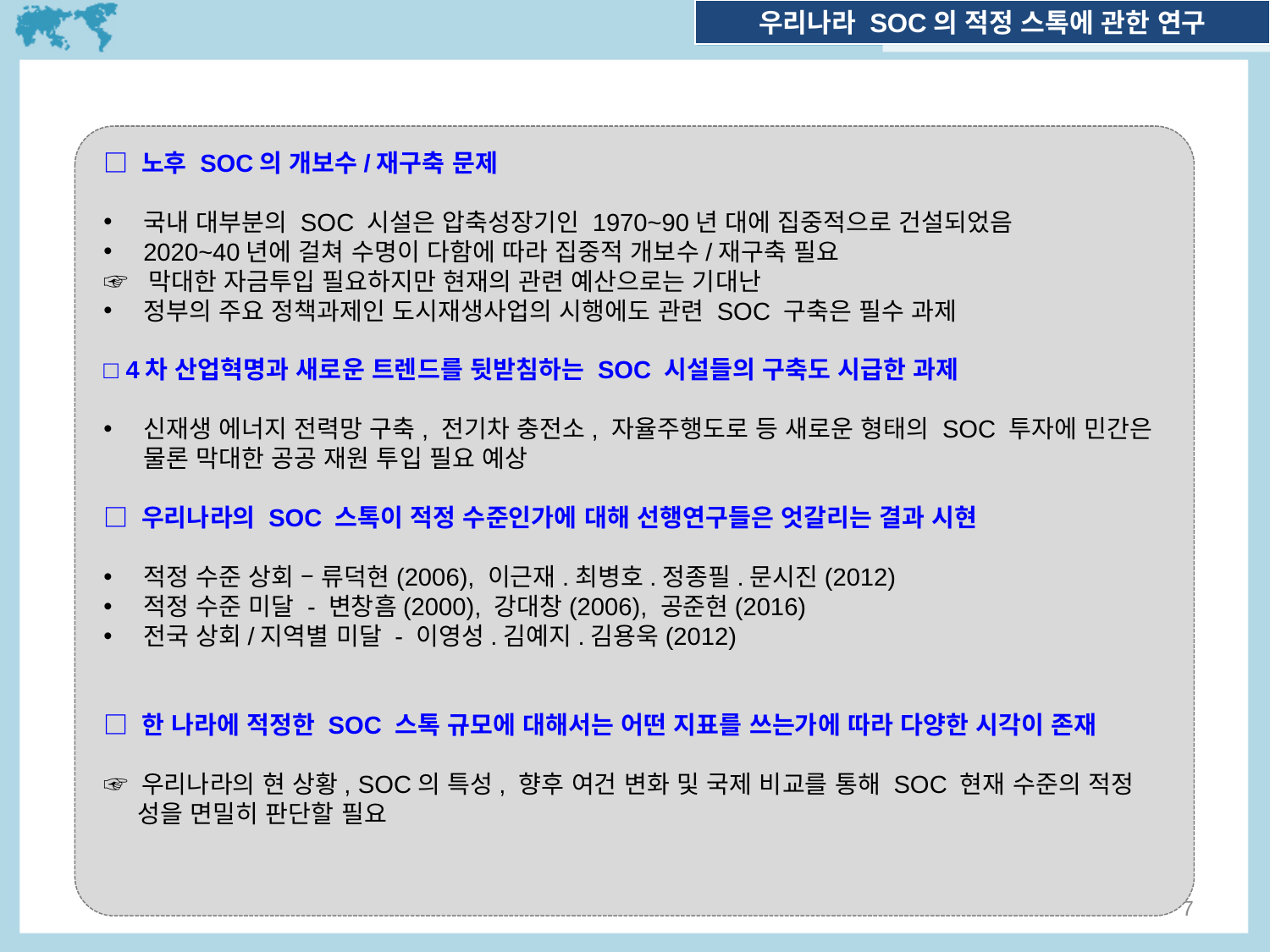

□ 노후 SOC의 개보수/재구축 문제

국내 대부분의 SOC 시설은 압축성장기인 1970~90년 대에 집중적으로 건설되었음
2020~40년에 걸쳐 수명이 다함에 따라 집중적 개보수/재구축 필요
☞  막대한 자금투입 필요하지만 현재의 관련 예산으로는 기대난
정부의 주요 정책과제인 도시재생사업의 시행에도 관련 SOC 구축은 필수 과제

□ 4차 산업혁명과 새로운 트렌드를 뒷받침하는 SOC 시설들의 구축도 시급한 과제

신재생 에너지 전력망 구축, 전기차 충전소, 자율주행도로 등 새로운 형태의 SOC 투자에 민간은 물론 막대한 공공 재원 투입 필요 예상

□ 우리나라의 SOC 스톡이 적정 수준인가에 대해 선행연구들은 엇갈리는 결과 시현

적정 수준 상회 – 류덕현(2006), 이근재.최병호.정종필.문시진(2012)
적정 수준 미달 - 변창흠(2000), 강대창(2006), 공준현(2016)
전국 상회/지역별 미달 - 이영성.김예지.김용욱(2012)

□ 한 나라에 적정한 SOC 스톡 규모에 대해서는 어떤 지표를 쓰는가에 따라 다양한 시각이 존재

☞ 우리나라의 현 상황, SOC의 특성, 향후 여건 변화 및 국제 비교를 통해 SOC 현재 수준의 적정
    성을 면밀히 판단할 필요

7